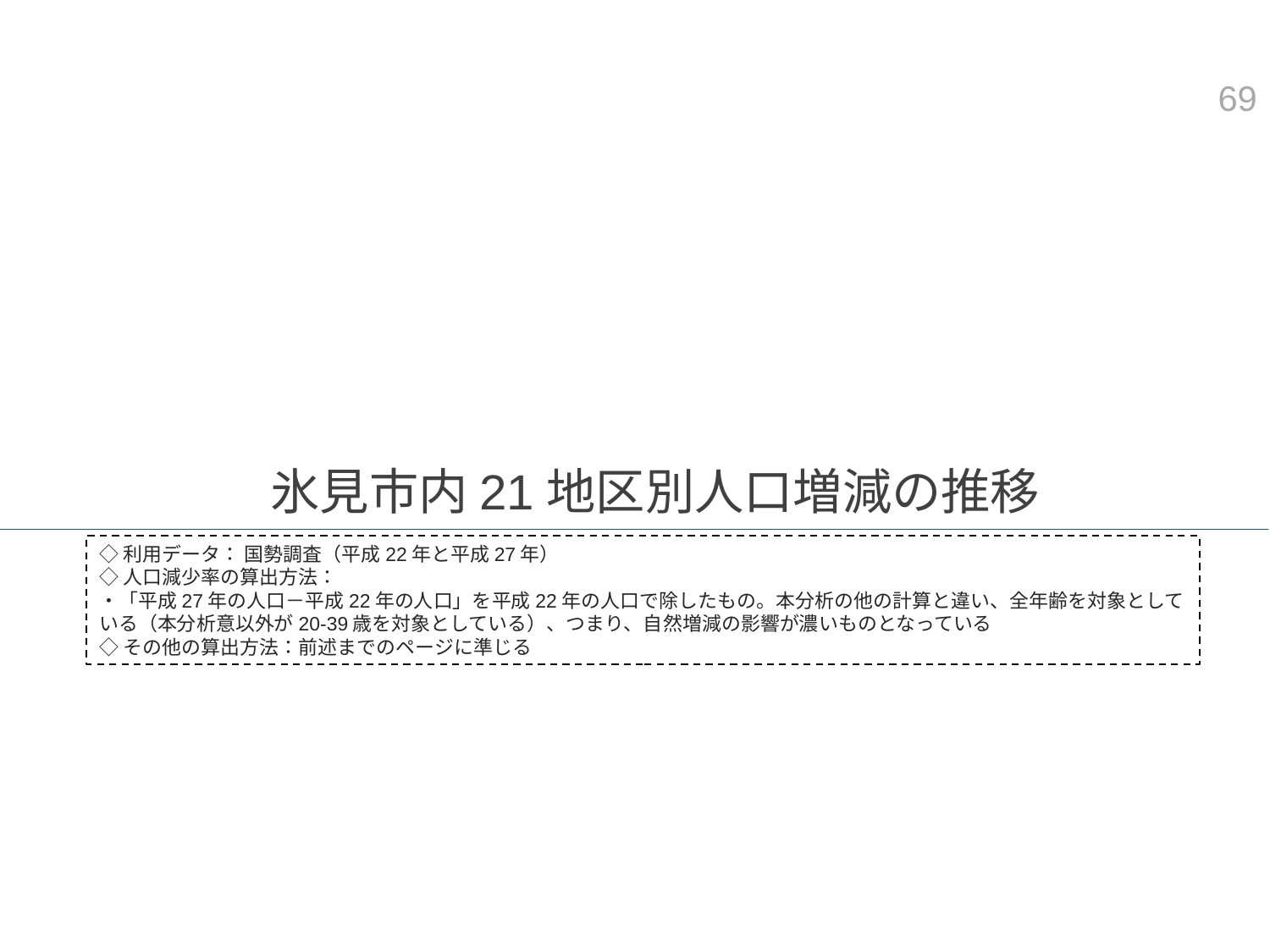

69
# 氷見市内21地区別人口増減の推移
◇利用データ： 国勢調査（平成22年と平成27年）
◇人口減少率の算出方法：
・「平成27年の人口－平成22年の人口」を平成22年の人口で除したもの。本分析の他の計算と違い、全年齢を対象としている（本分析意以外が20-39歳を対象としている）、つまり、自然増減の影響が濃いものとなっている
◇その他の算出方法：前述までのページに準じる